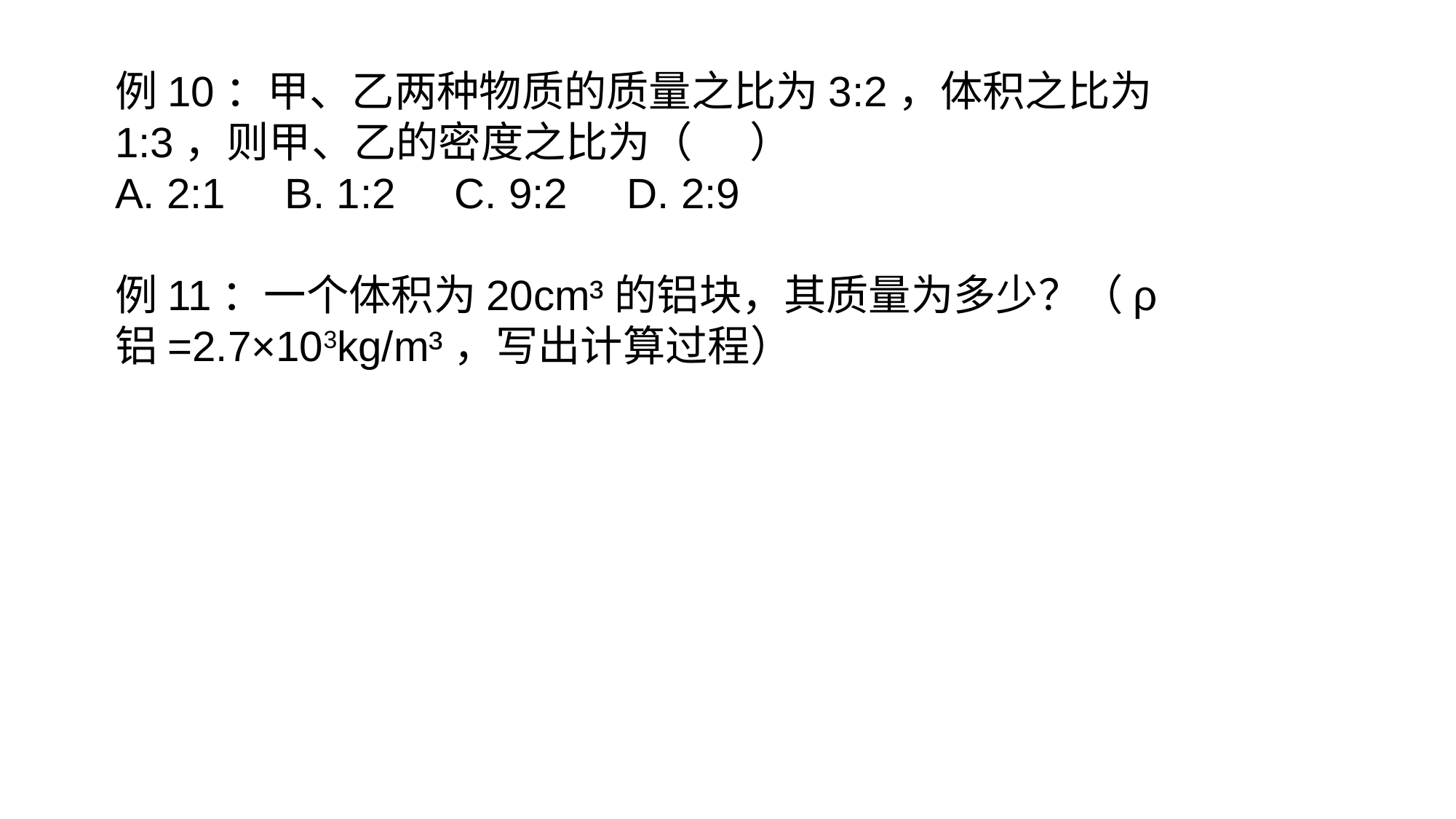

例10：甲、乙两种物质的质量之比为3:2，体积之比为1:3，则甲、乙的密度之比为（      ）
A. 2:1     B. 1:2     C. 9:2     D. 2:9

例11：一个体积为20cm³的铝块，其质量为多少？（ρ铝=2.7×103kg/m³，写出计算过程）